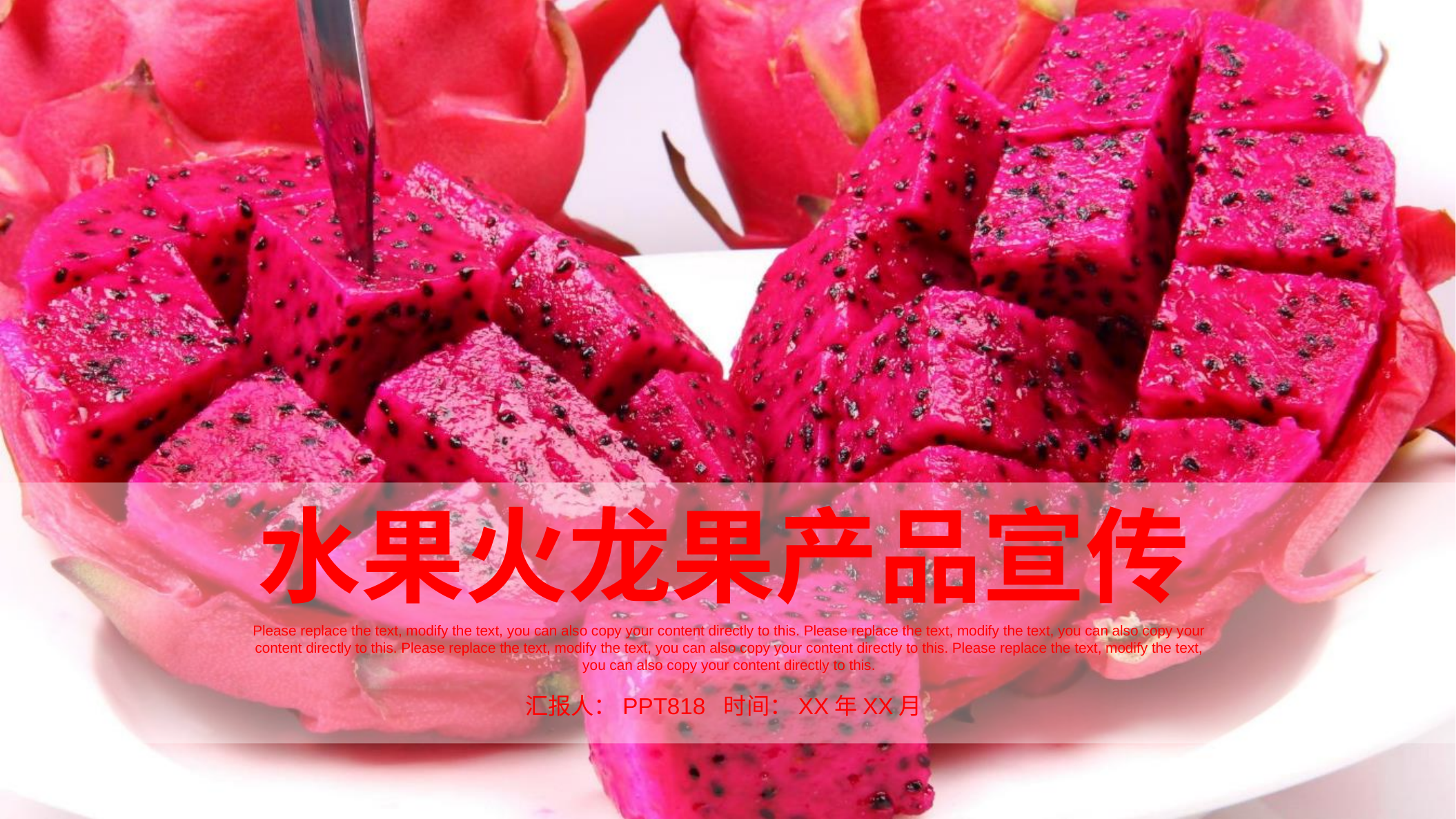

水果火龙果产品宣传
Please replace the text, modify the text, you can also copy your content directly to this. Please replace the text, modify the text, you can also copy your content directly to this. Please replace the text, modify the text, you can also copy your content directly to this. Please replace the text, modify the text, you can also copy your content directly to this.
汇报人：PPT818  时间：XX年XX月